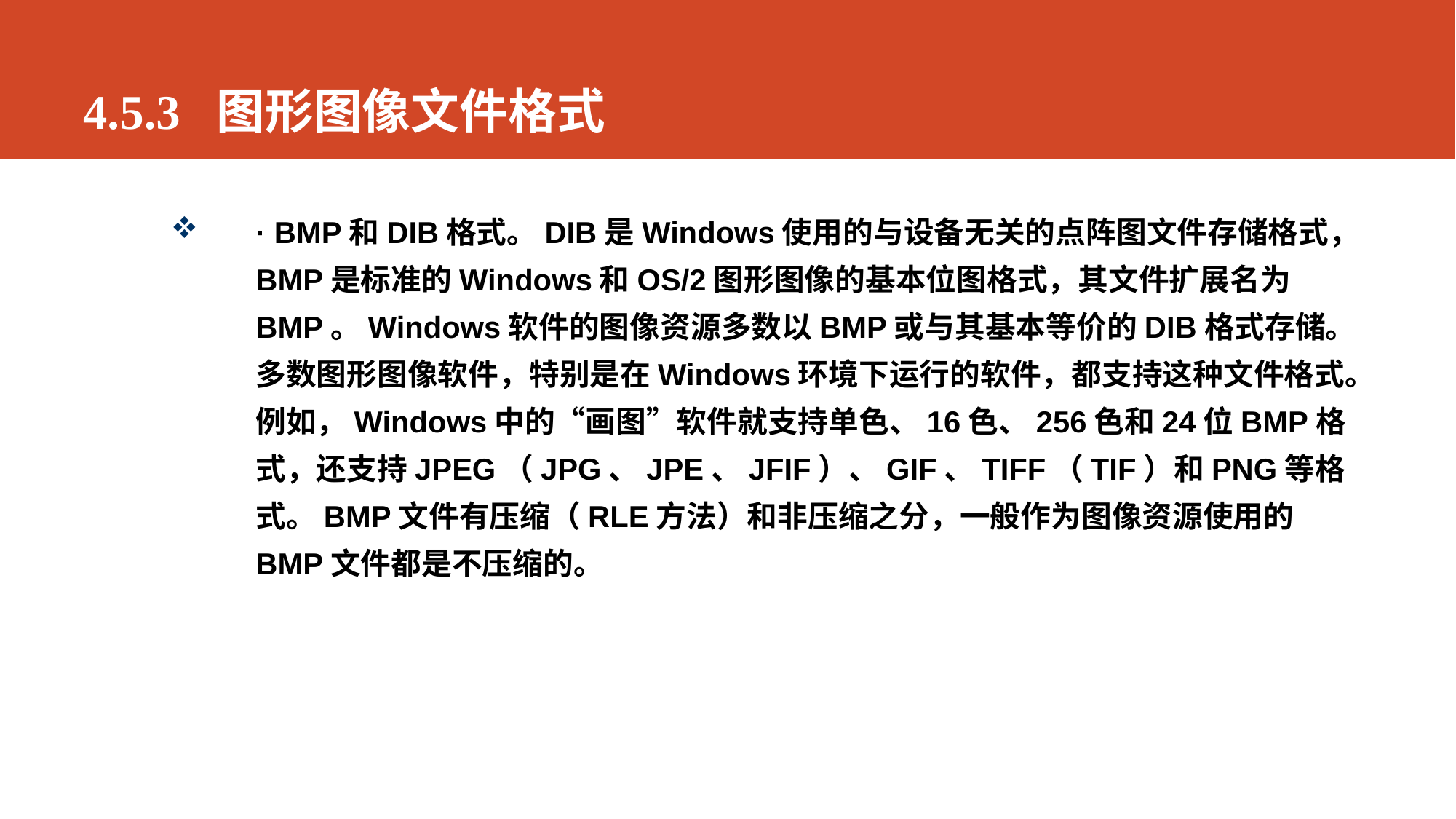

# 4.5.3  图形图像文件格式
· BMP和DIB格式。DIB是Windows使用的与设备无关的点阵图文件存储格式，BMP是标准的Windows和OS/2图形图像的基本位图格式，其文件扩展名为BMP。Windows软件的图像资源多数以BMP或与其基本等价的DIB格式存储。多数图形图像软件，特别是在Windows环境下运行的软件，都支持这种文件格式。例如，Windows中的“画图”软件就支持单色、16色、256色和24位BMP格式，还支持JPEG（JPG、JPE、JFIF）、GIF、TIFF（TIF）和PNG等格式。BMP文件有压缩（RLE方法）和非压缩之分，一般作为图像资源使用的BMP文件都是不压缩的。